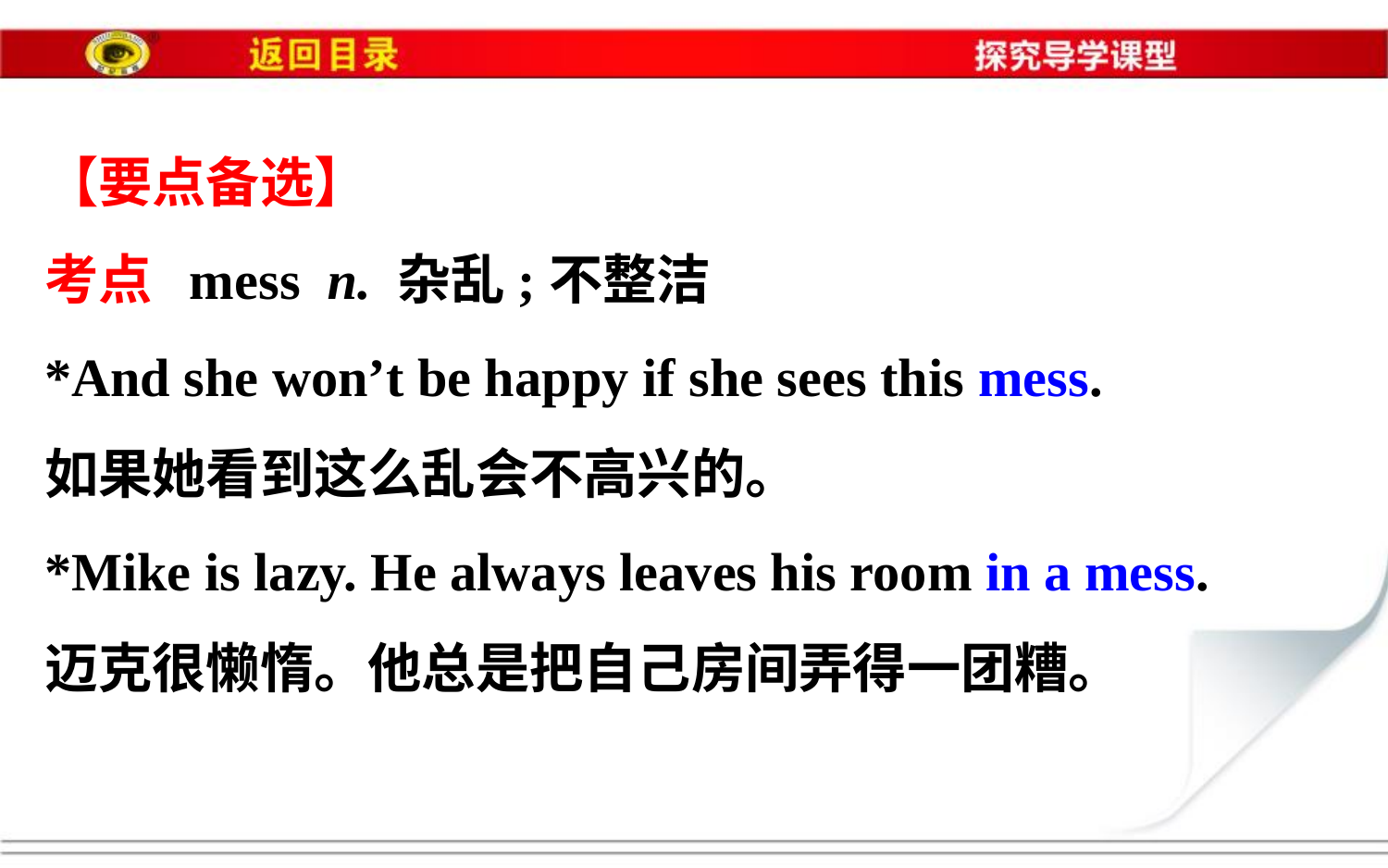

【要点备选】
考点  mess  n. 杂乱;不整洁
*And she won’t be happy if she sees this mess.
如果她看到这么乱会不高兴的。
*Mike is lazy. He always leaves his room in a mess.
迈克很懒惰。他总是把自己房间弄得一团糟。